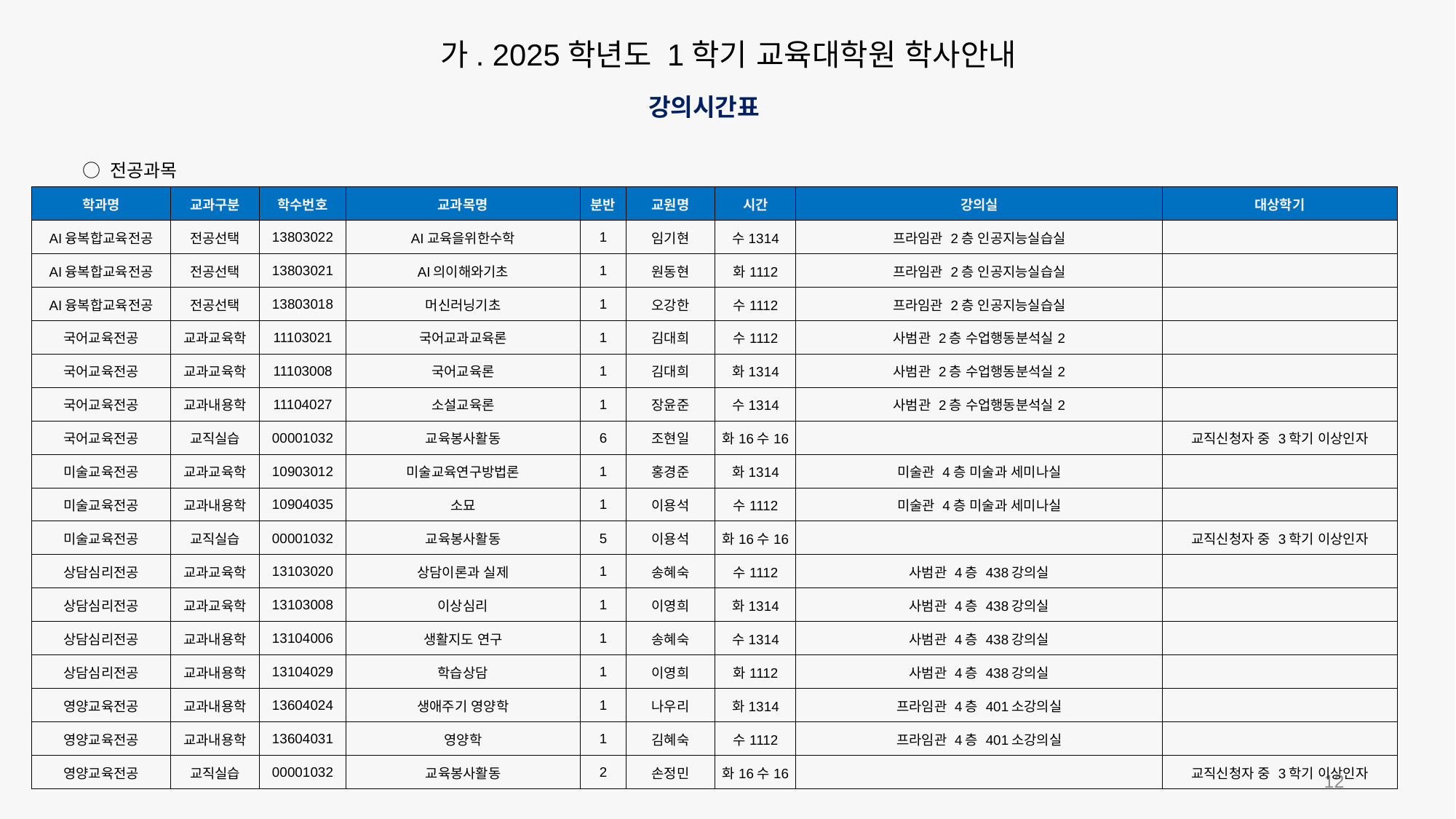

가. 2025학년도 1학기 교육대학원 학사안내
강의시간표
○ 전공과목
| 학과명 | 교과구분 | 학수번호 | 교과목명 | 분반 | 교원명 | 시간 | 강의실 | 대상학기 |
| --- | --- | --- | --- | --- | --- | --- | --- | --- |
| AI융복합교육전공 | 전공선택 | 13803022 | AI교육을위한수학 | 1 | 임기현 | 수1314 | 프라임관 2층 인공지능실습실 |  |
| AI융복합교육전공 | 전공선택 | 13803021 | AI의이해와기초 | 1 | 원동현 | 화1112 | 프라임관 2층 인공지능실습실 |  |
| AI융복합교육전공 | 전공선택 | 13803018 | 머신러닝기초 | 1 | 오강한 | 수1112 | 프라임관 2층 인공지능실습실 |  |
| 국어교육전공 | 교과교육학 | 11103021 | 국어교과교육론 | 1 | 김대희 | 수1112 | 사범관 2층 수업행동분석실2 |  |
| 국어교육전공 | 교과교육학 | 11103008 | 국어교육론 | 1 | 김대희 | 화1314 | 사범관 2층 수업행동분석실2 |  |
| 국어교육전공 | 교과내용학 | 11104027 | 소설교육론 | 1 | 장윤준 | 수1314 | 사범관 2층 수업행동분석실2 |  |
| 국어교육전공 | 교직실습 | 00001032 | 교육봉사활동 | 6 | 조현일 | 화16수16 |  | 교직신청자 중 3학기 이상인자 |
| 미술교육전공 | 교과교육학 | 10903012 | 미술교육연구방법론 | 1 | 홍경준 | 화1314 | 미술관 4층 미술과 세미나실 |  |
| 미술교육전공 | 교과내용학 | 10904035 | 소묘 | 1 | 이용석 | 수1112 | 미술관 4층 미술과 세미나실 |  |
| 미술교육전공 | 교직실습 | 00001032 | 교육봉사활동 | 5 | 이용석 | 화16수16 |  | 교직신청자 중 3학기 이상인자 |
| 상담심리전공 | 교과교육학 | 13103020 | 상담이론과 실제 | 1 | 송혜숙 | 수1112 | 사범관 4층 438강의실 |  |
| 상담심리전공 | 교과교육학 | 13103008 | 이상심리 | 1 | 이영희 | 화1314 | 사범관 4층 438강의실 |  |
| 상담심리전공 | 교과내용학 | 13104006 | 생활지도 연구 | 1 | 송혜숙 | 수1314 | 사범관 4층 438강의실 |  |
| 상담심리전공 | 교과내용학 | 13104029 | 학습상담 | 1 | 이영희 | 화1112 | 사범관 4층 438강의실 |  |
| 영양교육전공 | 교과내용학 | 13604024 | 생애주기 영양학 | 1 | 나우리 | 화1314 | 프라임관 4층 401소강의실 |  |
| 영양교육전공 | 교과내용학 | 13604031 | 영양학 | 1 | 김혜숙 | 수1112 | 프라임관 4층 401소강의실 |  |
| 영양교육전공 | 교직실습 | 00001032 | 교육봉사활동 | 2 | 손정민 | 화16수16 |  | 교직신청자 중 3학기 이상인자 |

12